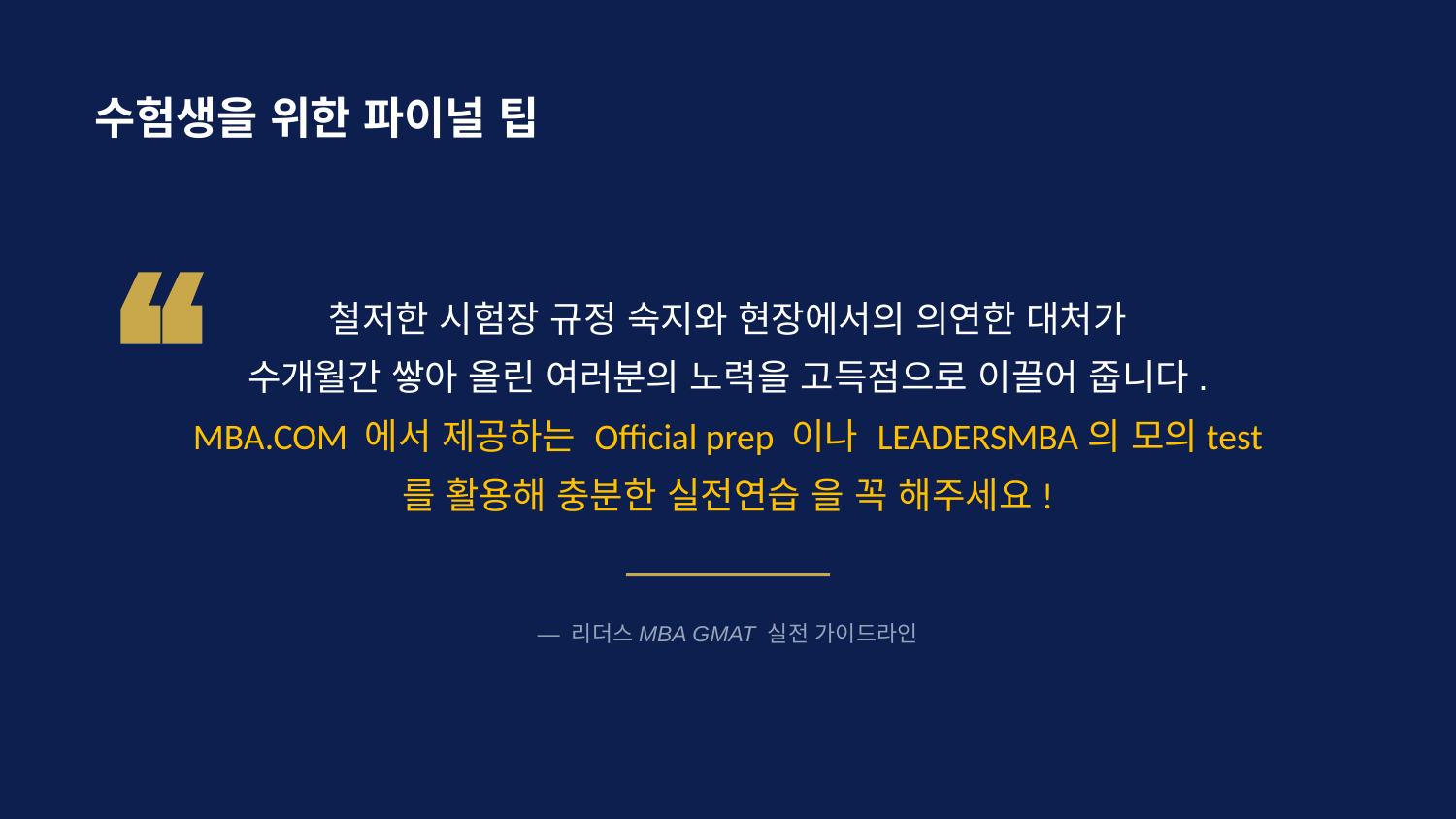

수험생을 위한 파이널 팁
“
철저한 시험장 규정 숙지와 현장에서의 의연한 대처가
수개월간 쌓아 올린 여러분의 노력을 고득점으로 이끌어 줍니다.
MBA.COM 에서 제공하는 Official prep 이나 LEADERSMBA의 모의test 를 활용해 충분한 실전연습 을 꼭 해주세요!

— 리더스MBA GMAT 실전 가이드라인